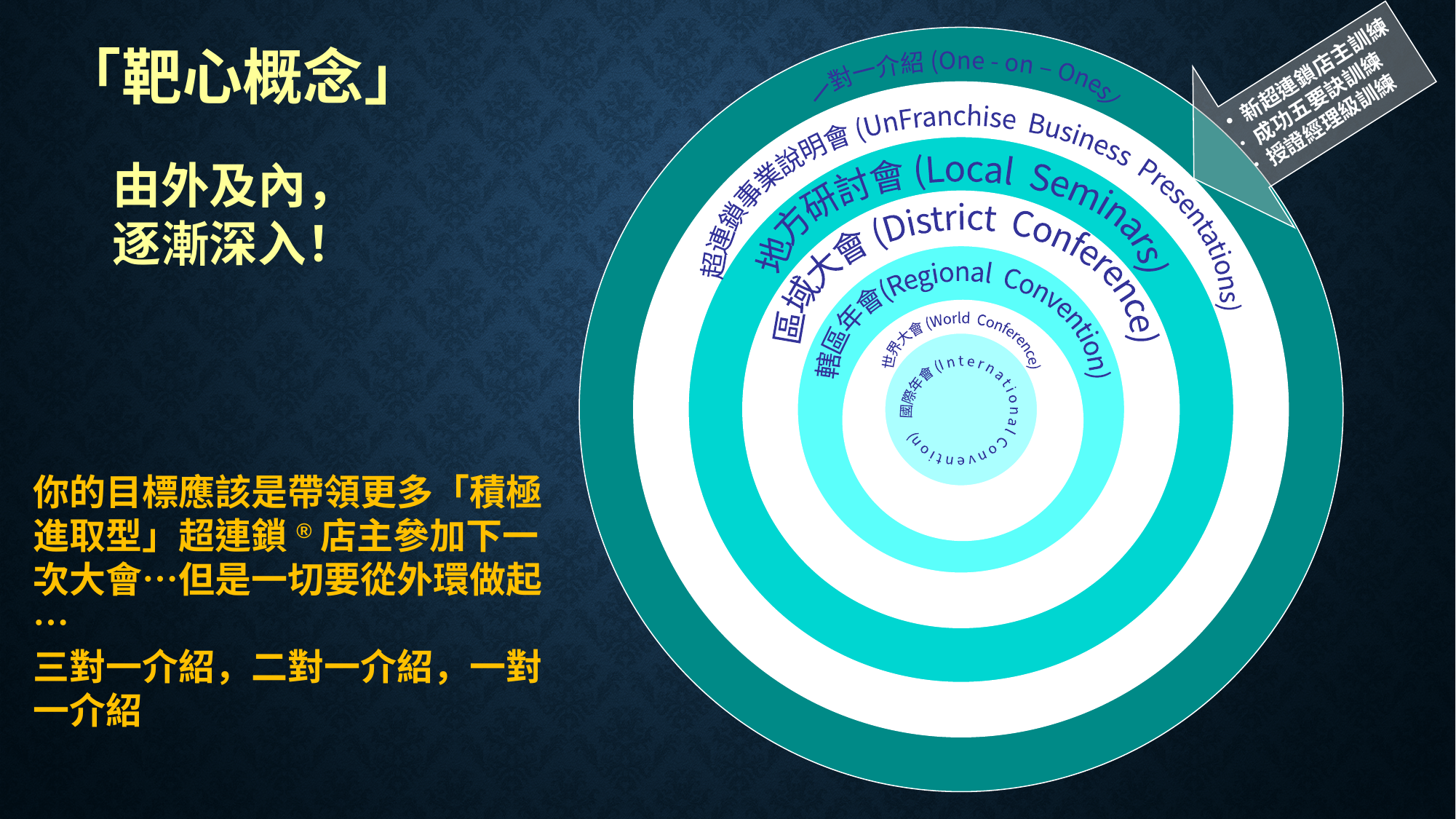

新超連鎖店主訓練
 成功五要訣訓練
 授證經理級訓練

「靶心概念」

    由外及內，
    逐漸深入！

一對一介紹 (One - on – Ones)
超連鎖事業說明會 (UnFranchise  Business  Presentations)
地方研討會 (Local  Seminars)
區域大會 (District  Conference)
轄區年會(Regional  Convention)
世界大會 (World  Conference)
國際年會 (I n t e r n a t i o n a l  C o n v e n t i o n)
你的目標應該是帶領更多「積極進取型」超連鎖®店主參加下一次大會…但是一切要從外環做起…
三對一介紹，二對一介紹，一對一介紹